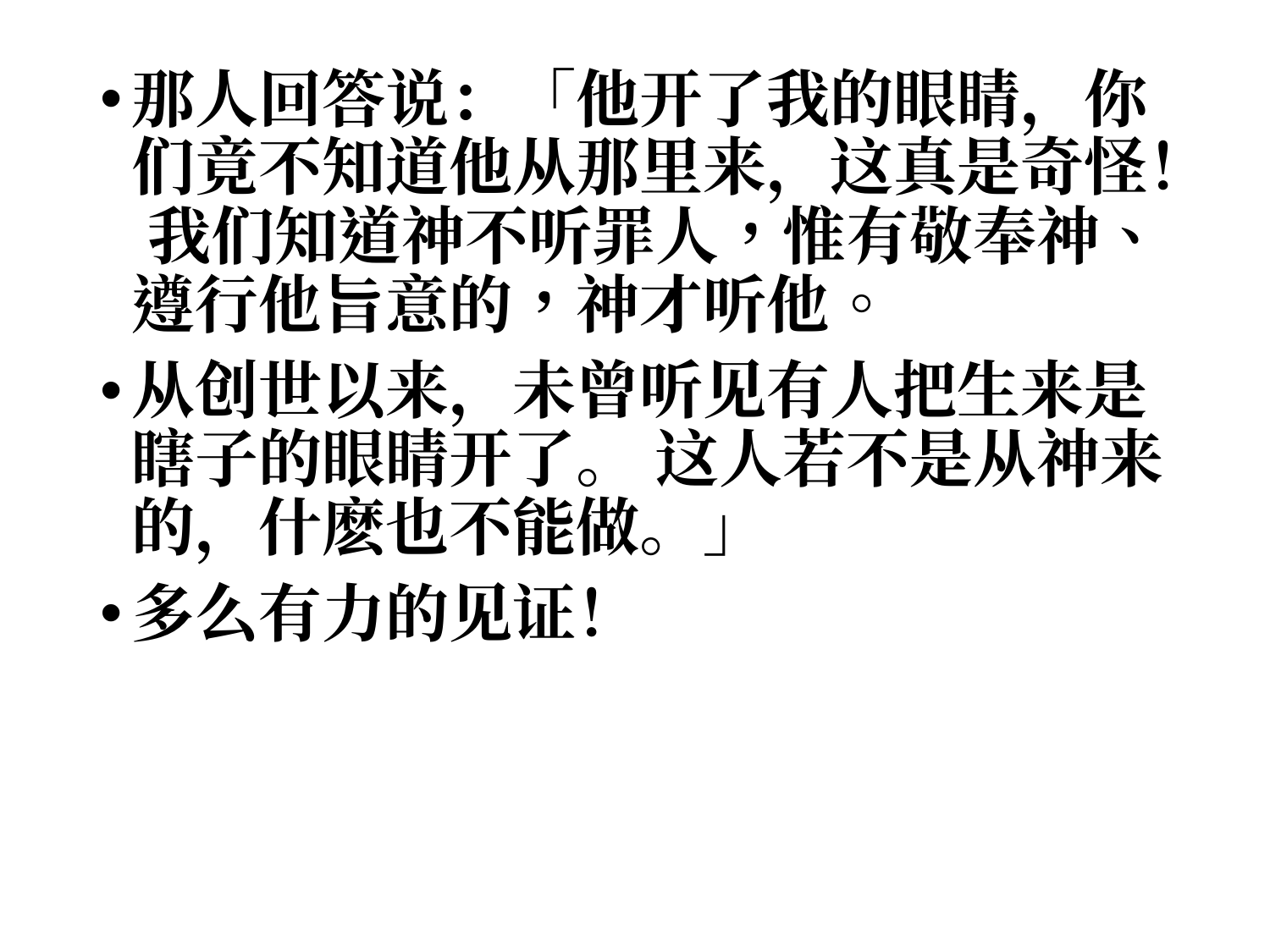

那人回答说：「他开了我的眼睛，你们竟不知道他从那里来，这真是奇怪！ 我们知道神不听罪人，惟有敬奉神、遵行他旨意的，神才听他。
从创世以来，未曾听见有人把生来是瞎子的眼睛开了。 这人若不是从神来的，什麽也不能做。」
多么有力的见证！